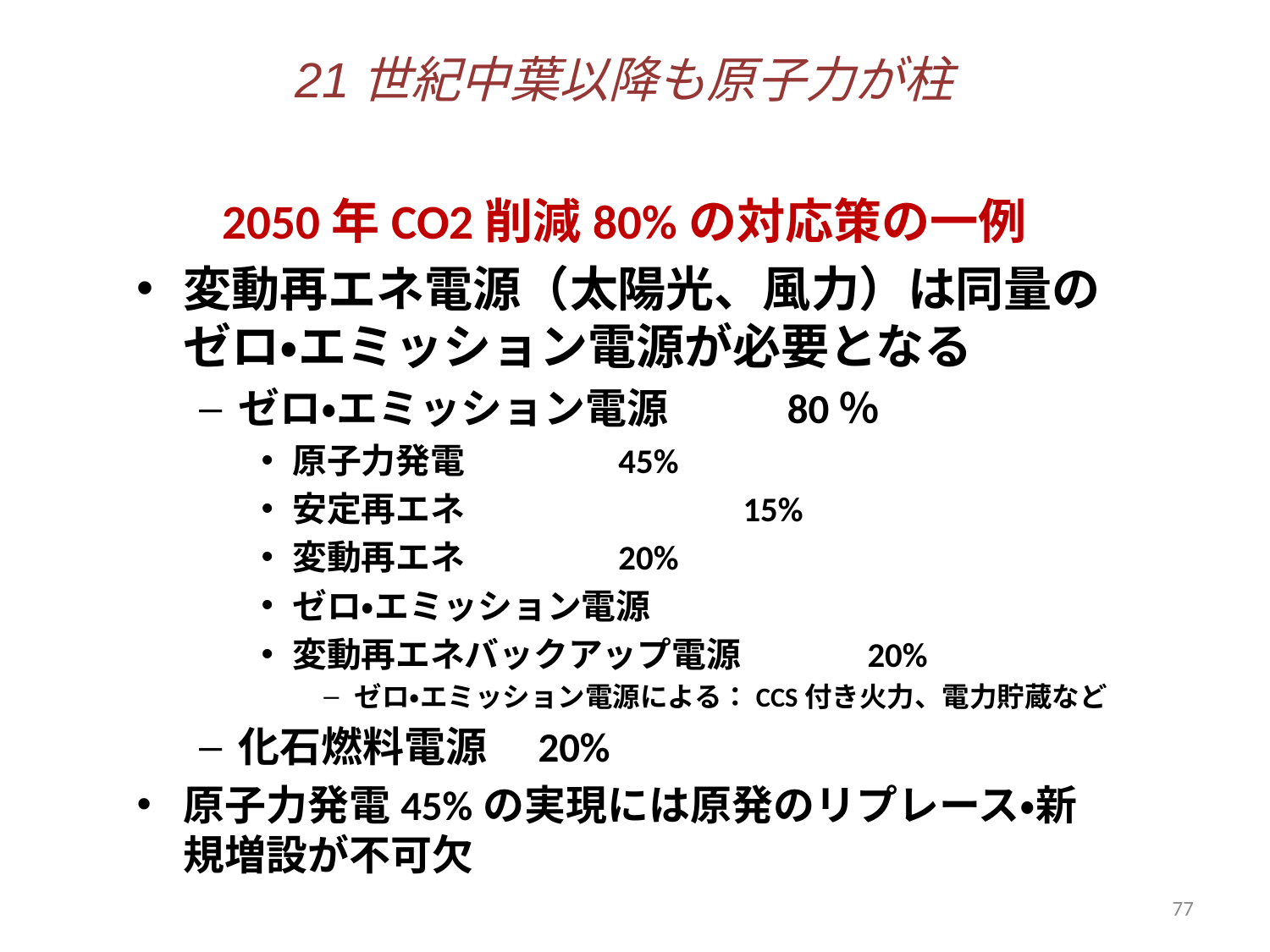

# 21世紀中葉以降も原子力が柱
2050年CO2削減80%の対応策の一例
変動再エネ電源（太陽光、風力）は同量のゼロ・エミッション電源が必要となる
ゼロ・エミッション電源		　80％
原子力発電			　　45%
安定再エネ　　 　　		　　15%
変動再エネ			　　20%
ゼロ・エミッション電源
変動再エネバックアップ電源	　　20%
ゼロ・エミッション電源による：CCS付き火力、電力貯蔵など
化石燃料電源		　20%
原子力発電45%の実現には原発のリプレース・新規増設が不可欠
77